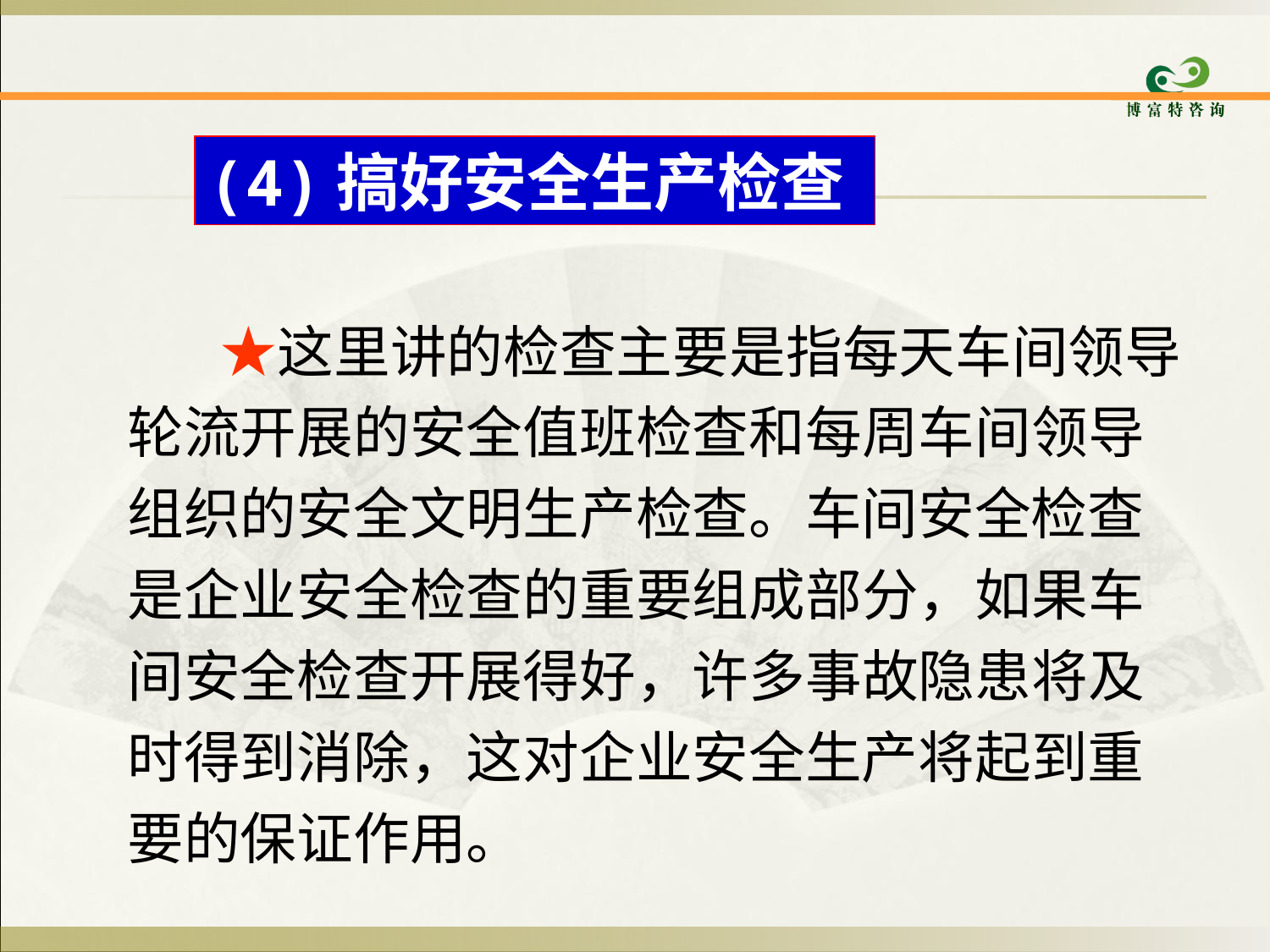

(4)搞好安全生产检查
　★这里讲的检查主要是指每天车间领导轮流开展的安全值班检查和每周车间领导组织的安全文明生产检查。车间安全检查是企业安全检查的重要组成部分，如果车间安全检查开展得好，许多事故隐患将及时得到消除，这对企业安全生产将起到重要的保证作用。
36